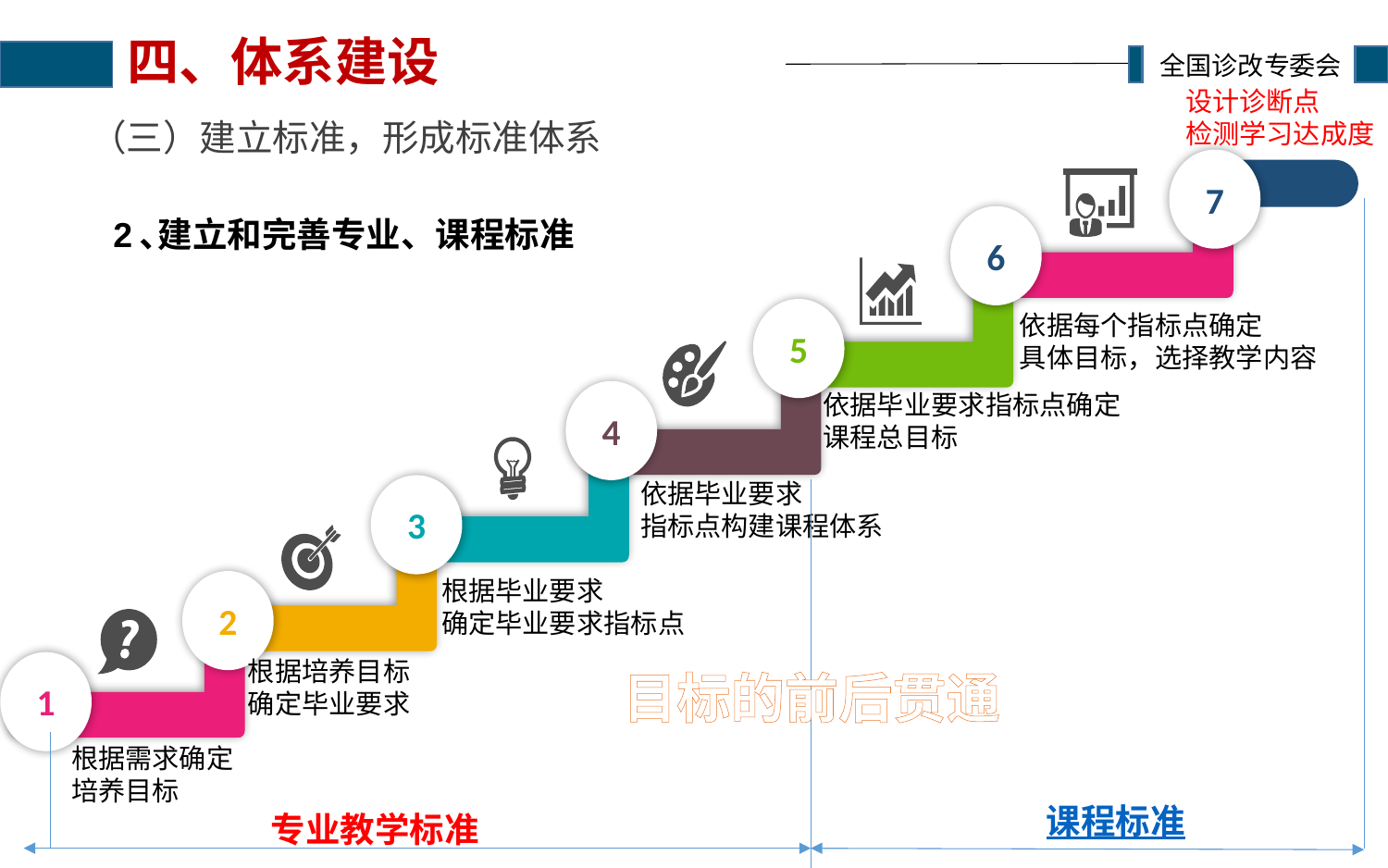

# 四、体系建设
设计诊断点
检测学习达成度
7

6
5
4
3
2
1

依据每个指标点确定
具体目标，选择教学内容

依据毕业要求指标点确定
课程总目标

依据毕业要求
指标点构建课程体系

根据毕业要求
确定毕业要求指标点

根据培养目标
确定毕业要求
目标的前后贯通
根据需求确定
培养目标
课程标准
专业教学标准
（三）建立标准，形成标准体系
2､建立和完善专业、课程标准